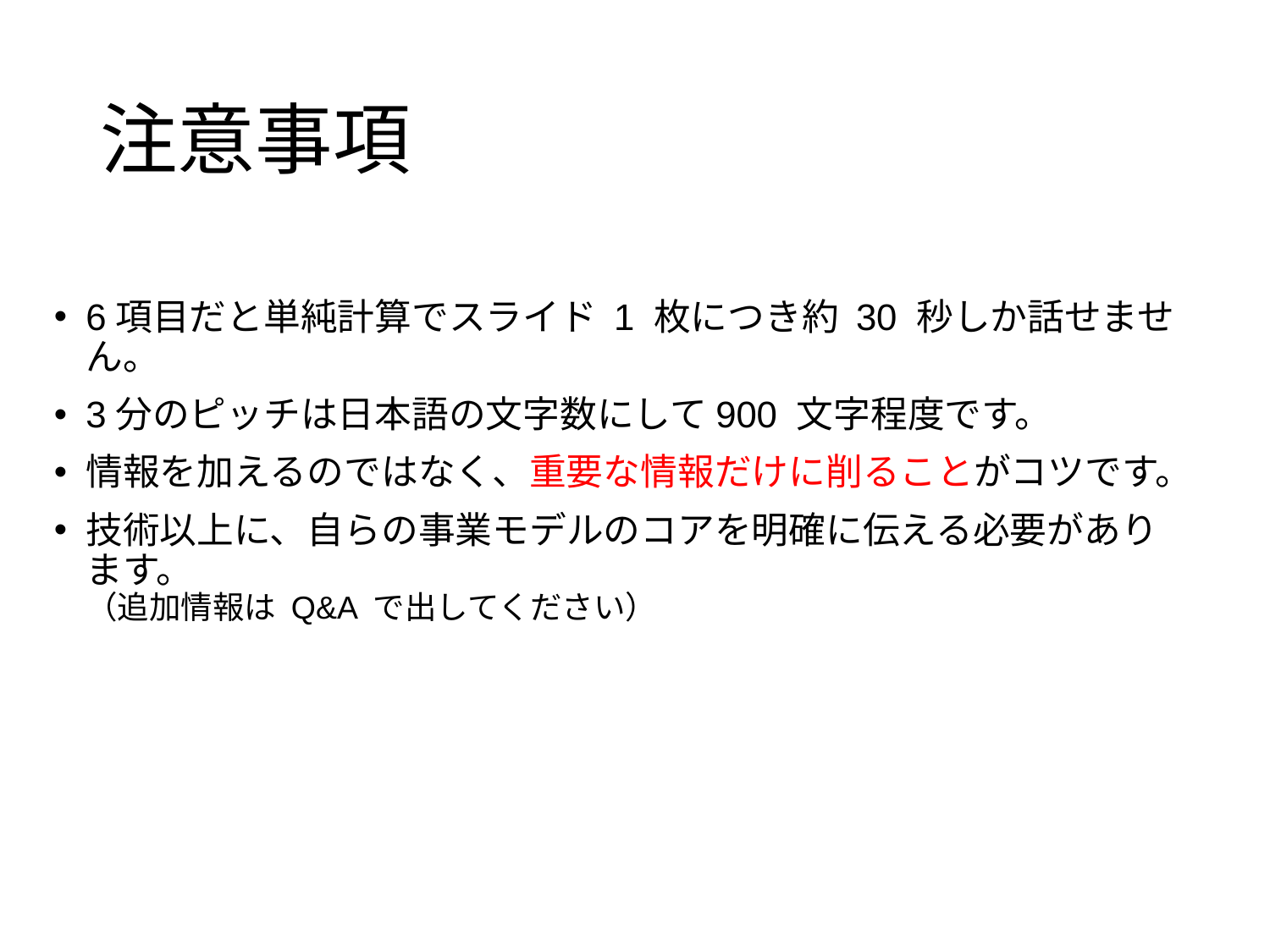

# 注意事項
6項目だと単純計算でスライド 1 枚につき約 30 秒しか話せません。
3分のピッチは日本語の文字数にして900 文字程度です。
情報を加えるのではなく、重要な情報だけに削ることがコツです。
技術以上に、自らの事業モデルのコアを明確に伝える必要があります。
（追加情報は Q&A で出してください）